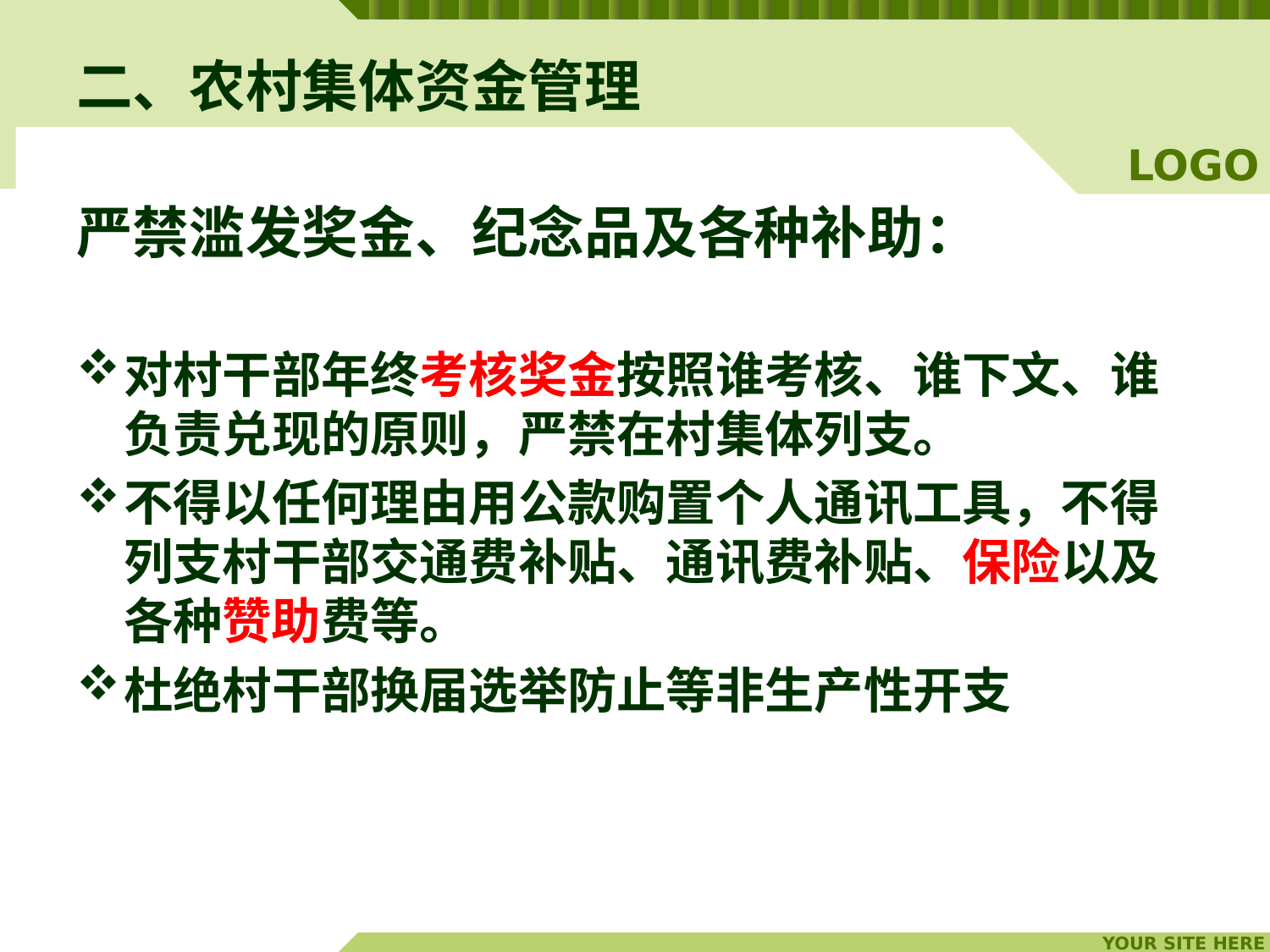

# 二、农村集体资金管理
严禁滥发奖金、纪念品及各种补助：

对村干部年终考核奖金按照谁考核、谁下文、谁负责兑现的原则，严禁在村集体列支。
不得以任何理由用公款购置个人通讯工具，不得列支村干部交通费补贴、通讯费补贴、保险以及各种赞助费等。
杜绝村干部换届选举防止等非生产性开支